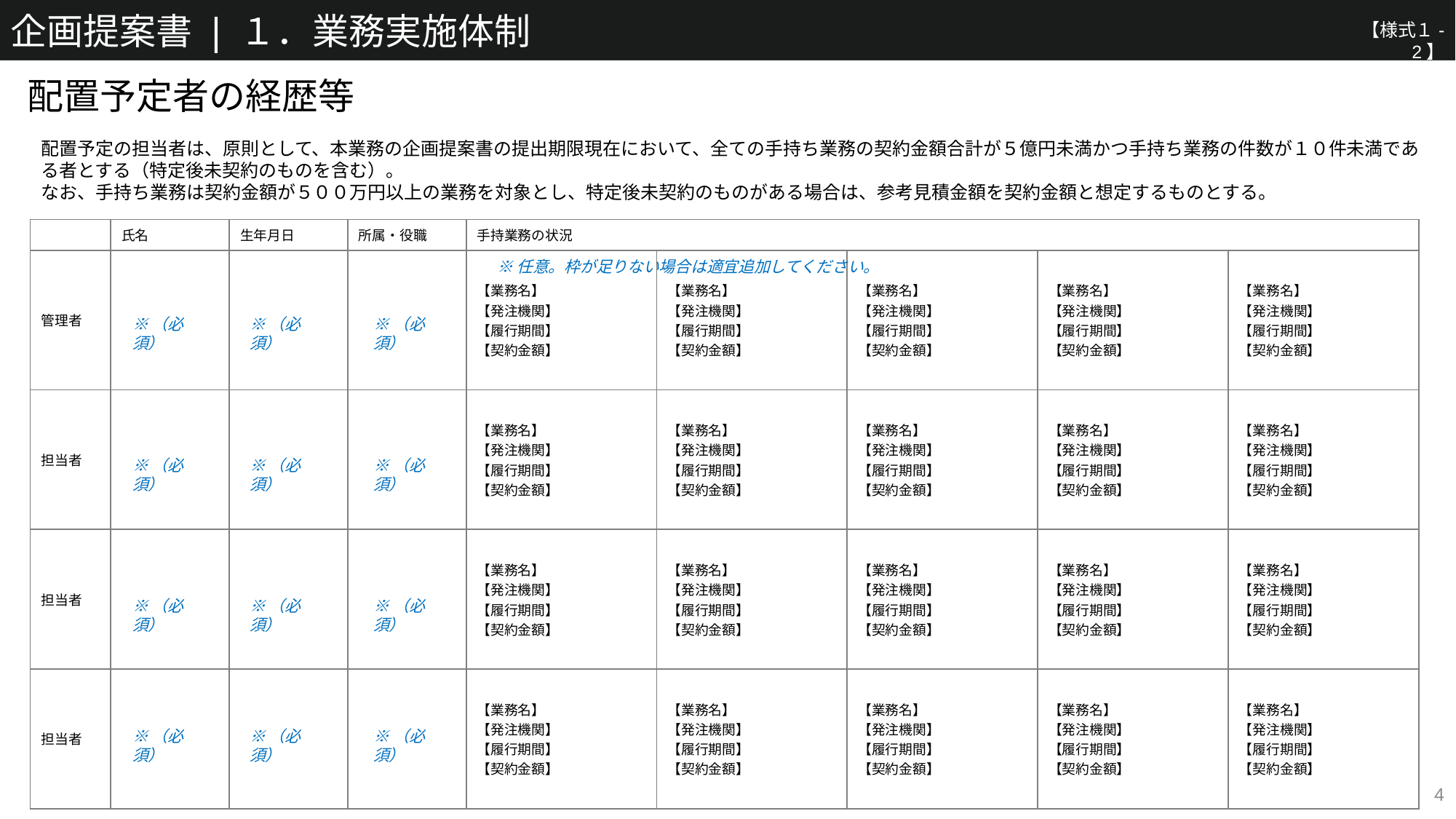

企画提案書 ❘ １．業務実施体制
【様式１-2】
配置予定者の経歴等
配置予定の担当者は、原則として、本業務の企画提案書の提出期限現在において、全ての手持ち業務の契約金額合計が５億円未満かつ手持ち業務の件数が１０件未満である者とする（特定後未契約のものを含む）。
なお、手持ち業務は契約金額が５００万円以上の業務を対象とし、特定後未契約のものがある場合は、参考見積金額を契約金額と想定するものとする。
|  | 氏名 | 生年月日 | 所属・役職 | 手持業務の状況 |  |  |  |  |
| --- | --- | --- | --- | --- | --- | --- | --- | --- |
| 管理者 |  |  |  | 【業務名】 【発注機関】 【履行期間】 【契約金額】 | 【業務名】 【発注機関】 【履行期間】 【契約金額】 | 【業務名】 【発注機関】 【履行期間】 【契約金額】 | 【業務名】 【発注機関】 【履行期間】 【契約金額】 | 【業務名】 【発注機関】 【履行期間】 【契約金額】 |
| 担当者 |  |  |  | 【業務名】 【発注機関】 【履行期間】 【契約金額】 | 【業務名】 【発注機関】 【履行期間】 【契約金額】 | 【業務名】 【発注機関】 【履行期間】 【契約金額】 | 【業務名】 【発注機関】 【履行期間】 【契約金額】 | 【業務名】 【発注機関】 【履行期間】 【契約金額】 |
| 担当者 |  |  |  | 【業務名】 【発注機関】 【履行期間】 【契約金額】 | 【業務名】 【発注機関】 【履行期間】 【契約金額】 | 【業務名】 【発注機関】 【履行期間】 【契約金額】 | 【業務名】 【発注機関】 【履行期間】 【契約金額】 | 【業務名】 【発注機関】 【履行期間】 【契約金額】 |
| 担当者 |  |  |  | 【業務名】 【発注機関】 【履行期間】 【契約金額】 | 【業務名】 【発注機関】 【履行期間】 【契約金額】 | 【業務名】 【発注機関】 【履行期間】 【契約金額】 | 【業務名】 【発注機関】 【履行期間】 【契約金額】 | 【業務名】 【発注機関】 【履行期間】 【契約金額】 |
※任意。枠が足りない場合は適宜追加してください。
※（必須）
※（必須）
※（必須）
※（必須）
※（必須）
※（必須）
※（必須）
※（必須）
※（必須）
※（必須）
※（必須）
※（必須）